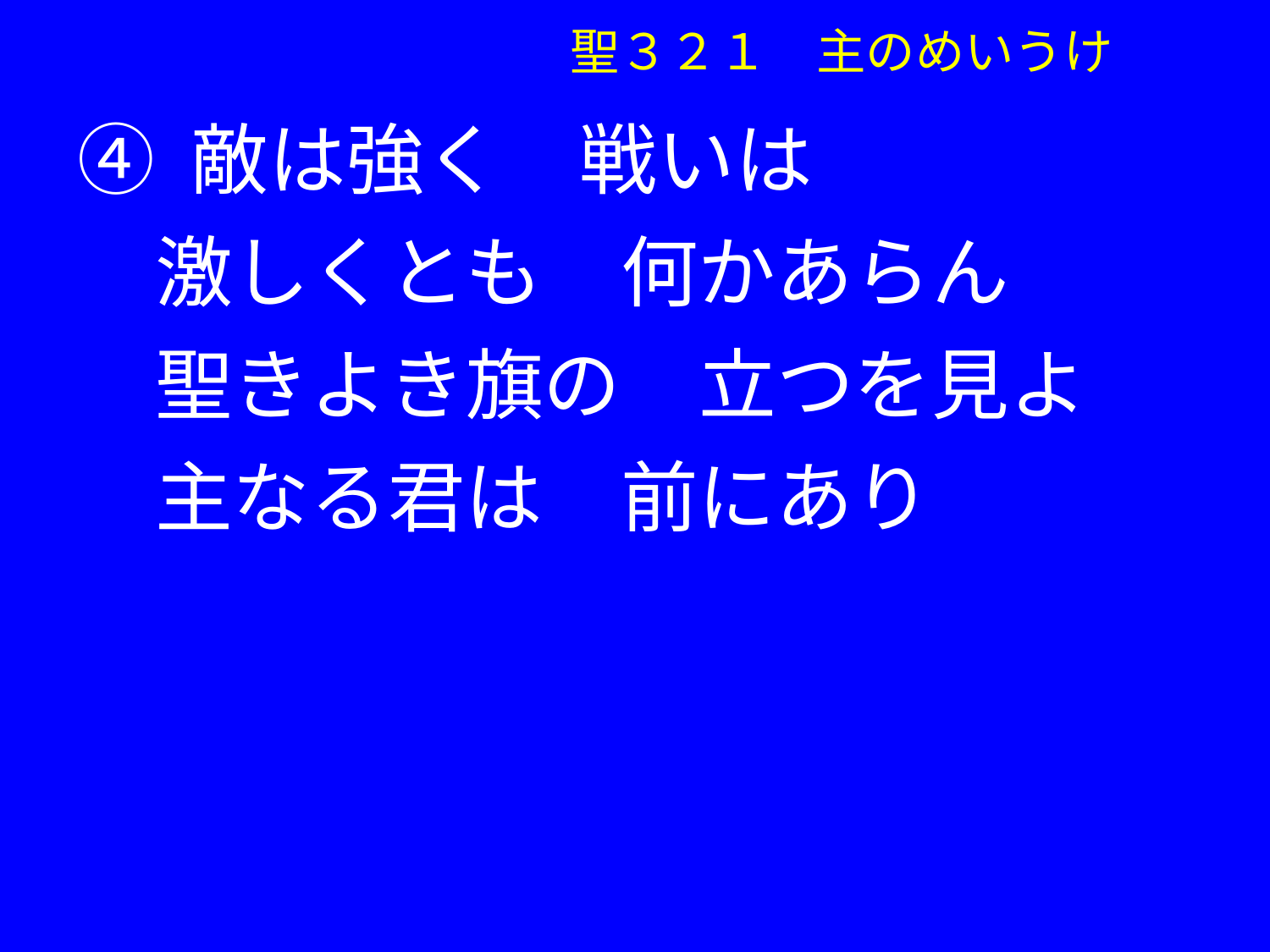

聖３２１　主のめいうけ
④ 敵は強く　戦いは
　激しくとも　何かあらん
　聖きよき旗の　立つを見よ
　主なる君は　前にあり